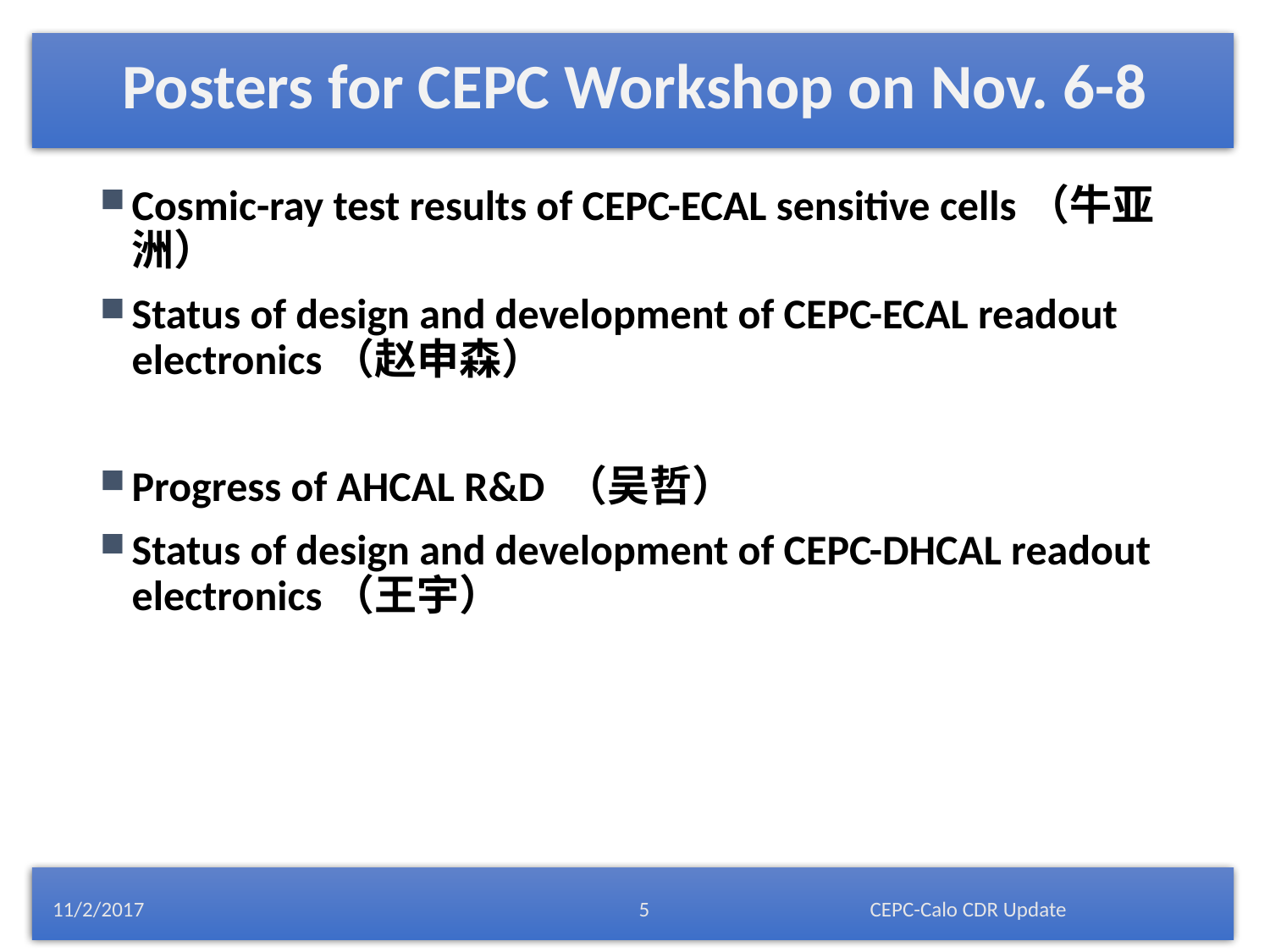

# Posters for CEPC Workshop on Nov. 6-8
Cosmic-ray test results of CEPC-ECAL sensitive cells（牛亚洲）
Status of design and development of CEPC-ECAL readout electronics（赵申森）

Progress of AHCAL R&D （吴哲）
Status of design and development of CEPC-DHCAL readout electronics（王宇）

11/2/2017
CEPC-Calo CDR Update
5